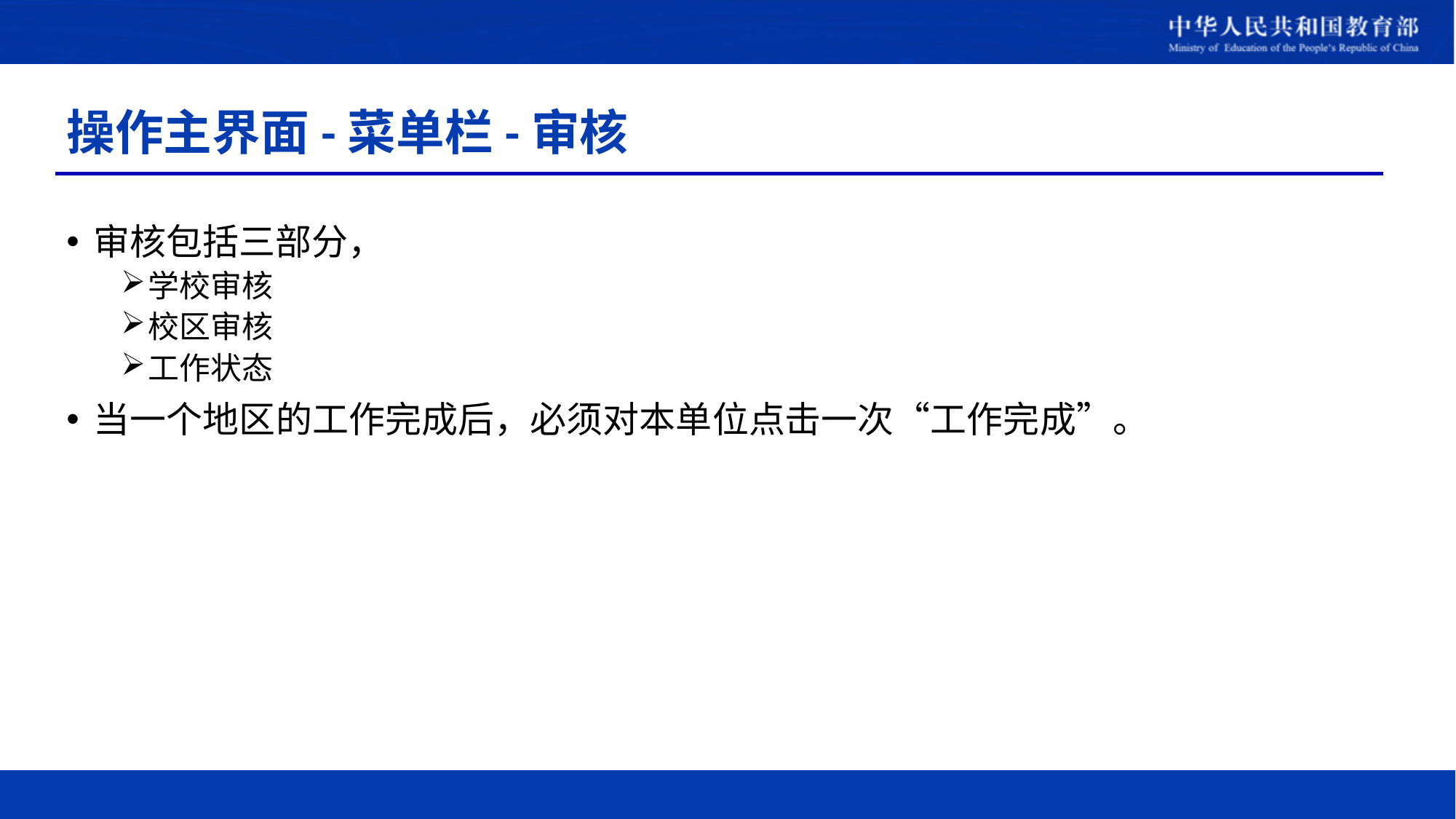

# 操作主界面-菜单栏-审核
审核包括三部分，
学校审核
校区审核
工作状态
当一个地区的工作完成后，必须对本单位点击一次“工作完成”。
68